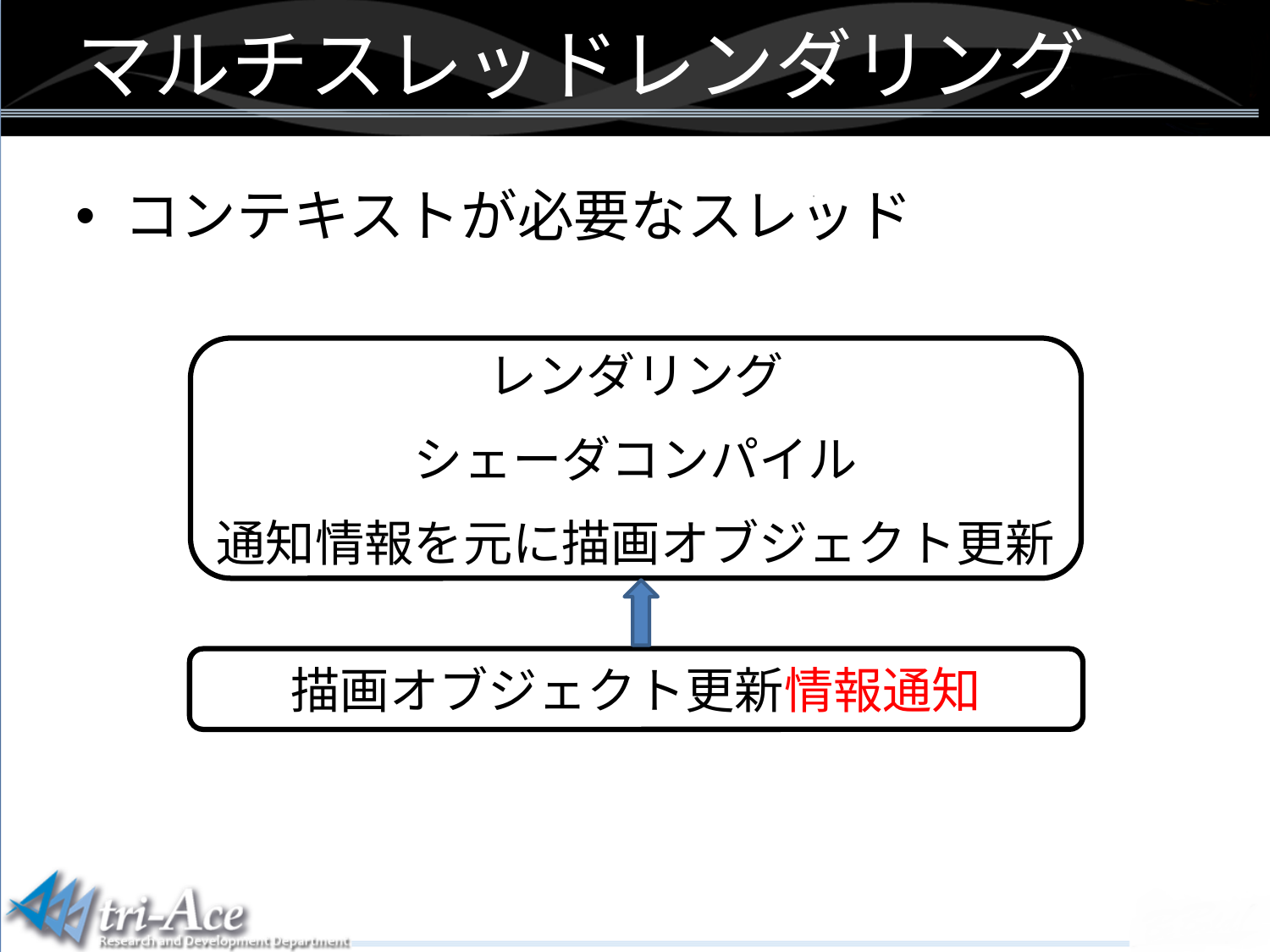

# マルチスレッドレンダリング
コンテキストが必要なスレッド
レンダリング
シェーダコンパイル
通知情報を元に描画オブジェクト更新

描画オブジェクト更新情報通知